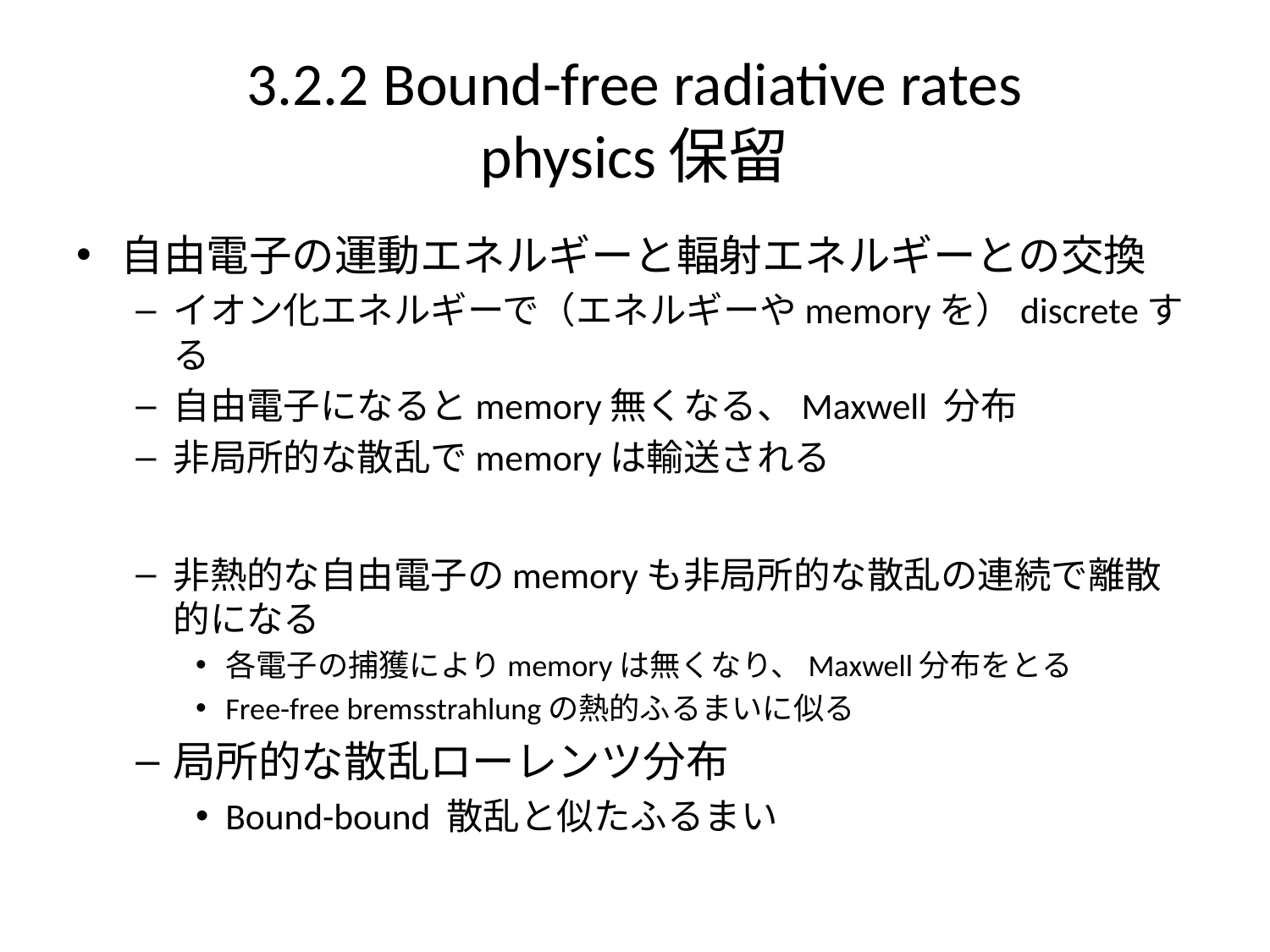

# 3.2.2 Bound-free radiative rates physics保留
自由電子の運動エネルギーと輻射エネルギーとの交換
イオン化エネルギーで（エネルギーやmemoryを）discreteする
自由電子になるとmemory無くなる、Maxwell 分布
非局所的な散乱でmemoryは輸送される

非熱的な自由電子のmemoryも非局所的な散乱の連続で離散的になる
各電子の捕獲によりmemoryは無くなり、Maxwell分布をとる
Free-free bremsstrahlungの熱的ふるまいに似る
局所的な散乱ローレンツ分布
Bound-bound 散乱と似たふるまい